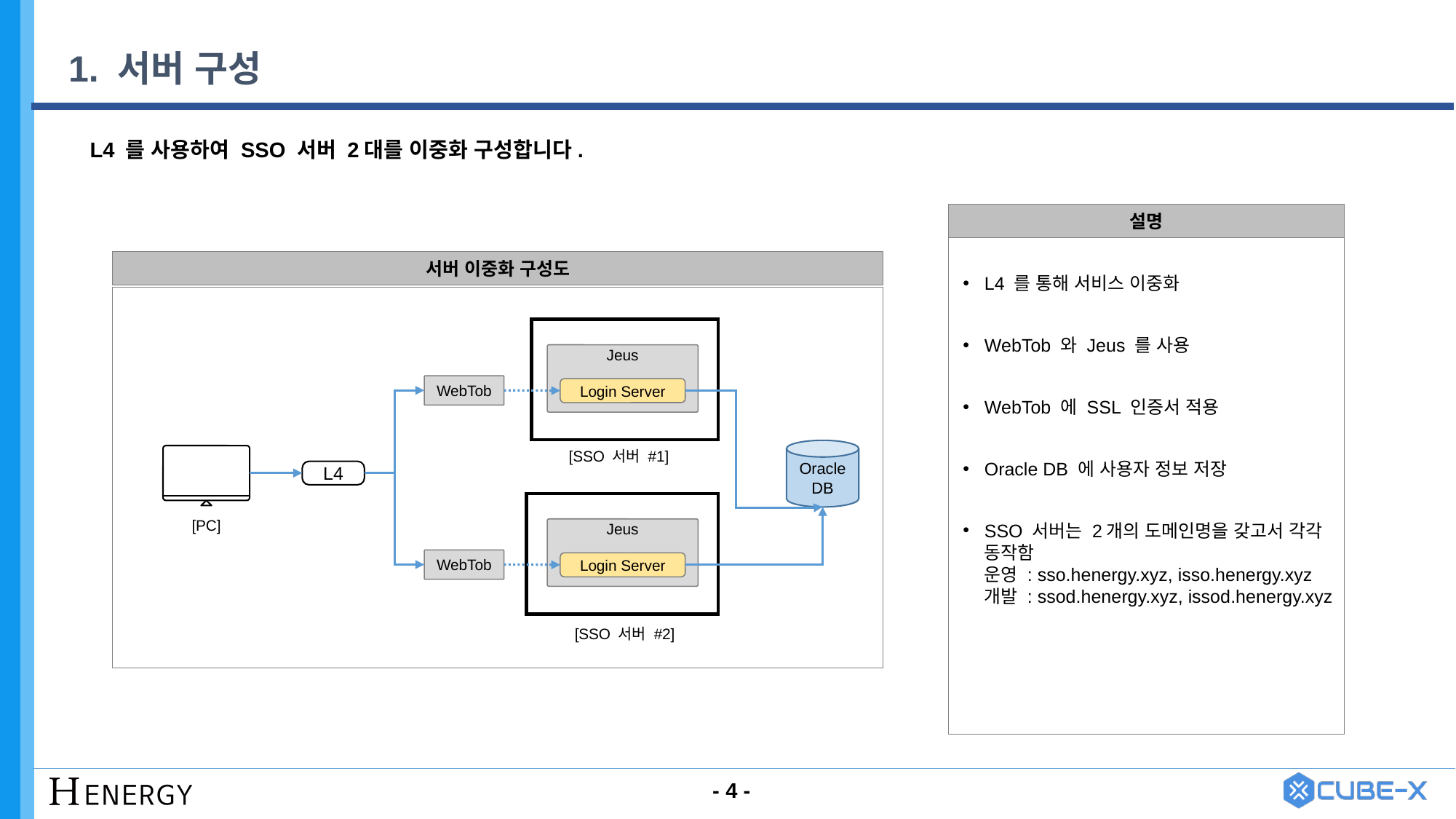

# 1. 서버 구성
L4 를 사용하여 SSO 서버 2대를 이중화 구성합니다.
설명

L4 를 통해 서비스 이중화

WebTob 와 Jeus 를 사용

WebTob 에 SSL 인증서 적용

Oracle DB 에 사용자 정보 저장

SSO 서버는 2개의 도메인명을 갖고서 각각 동작함
운영 : sso.henergy.xyz, isso.henergy.xyz
개발 : ssod.henergy.xyz, issod.henergy.xyz

서버 이중화 구성도

Jeus
WebTob
Login Server
Oracle
DB
[SSO 서버 #1]

L4

[PC]
Jeus
WebTob
Login Server
[SSO 서버 #2]
- 4 -